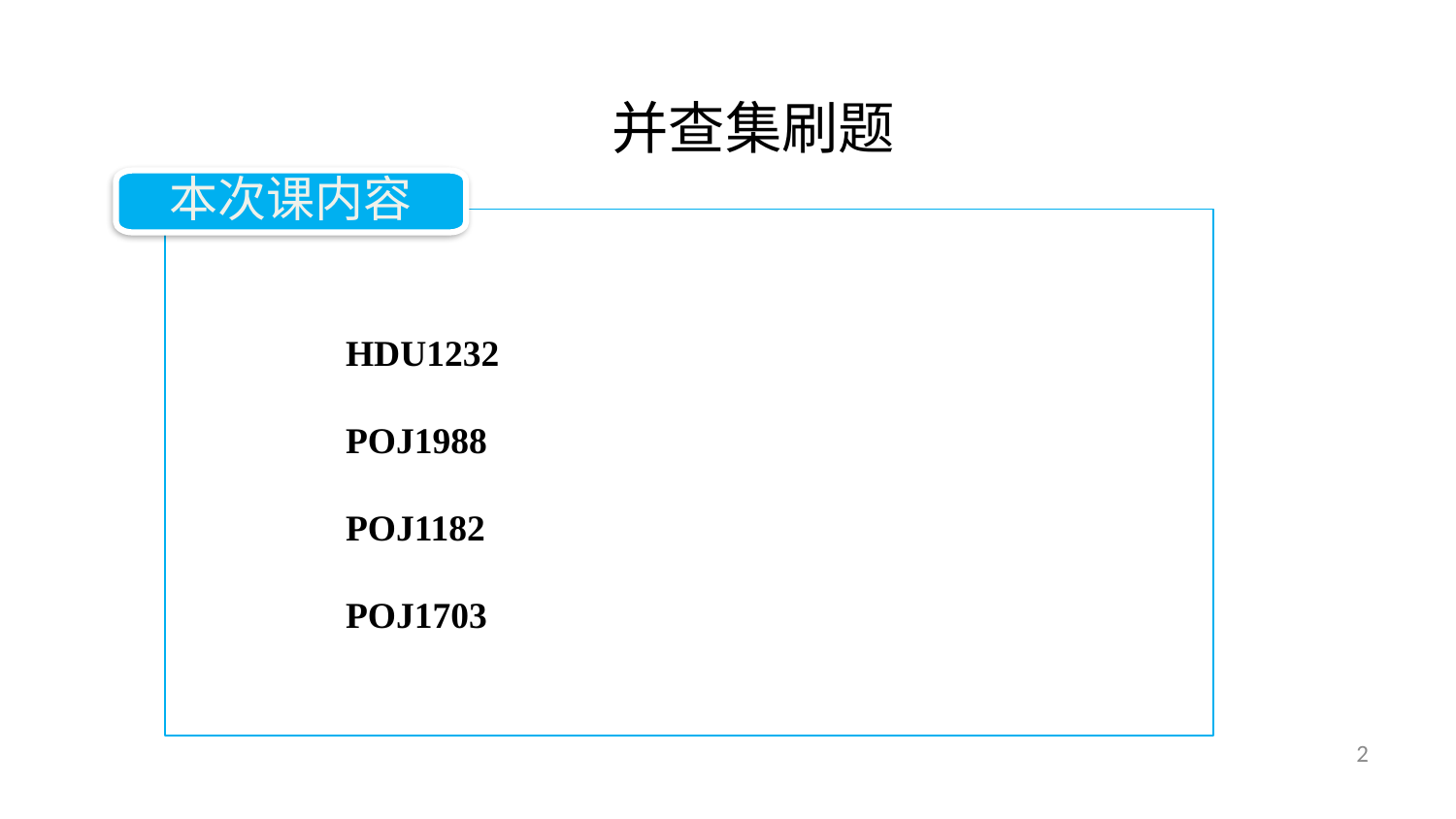

并查集刷题
本次课内容

HDU1232
POJ1988
POJ1182
POJ1703
2